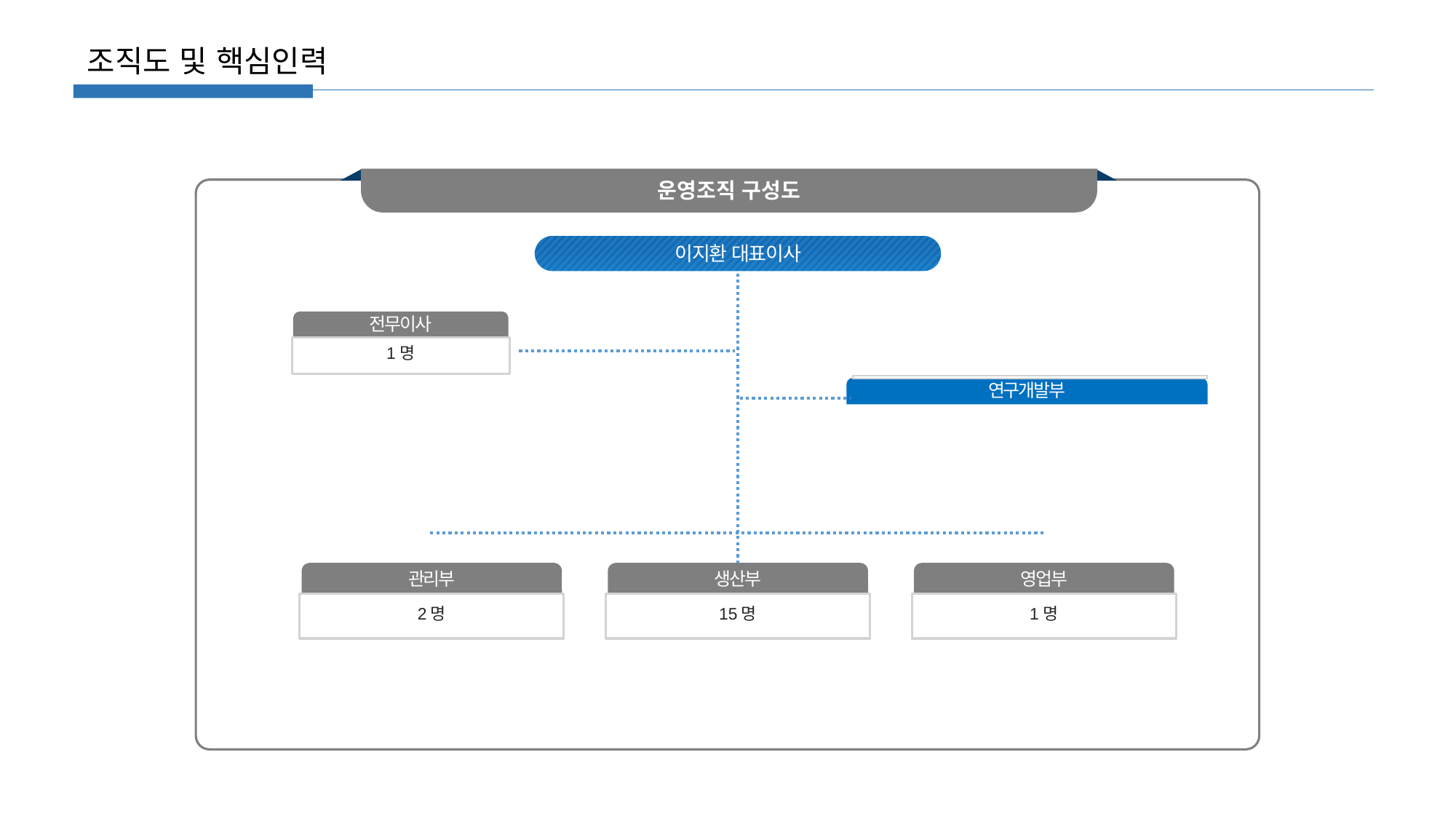

조직도 및 핵심인력

운영조직 구성도

이지환 대표이사
전무이사

1명

연구개발부
관리부

2명
생산부

15명
영업부

1명